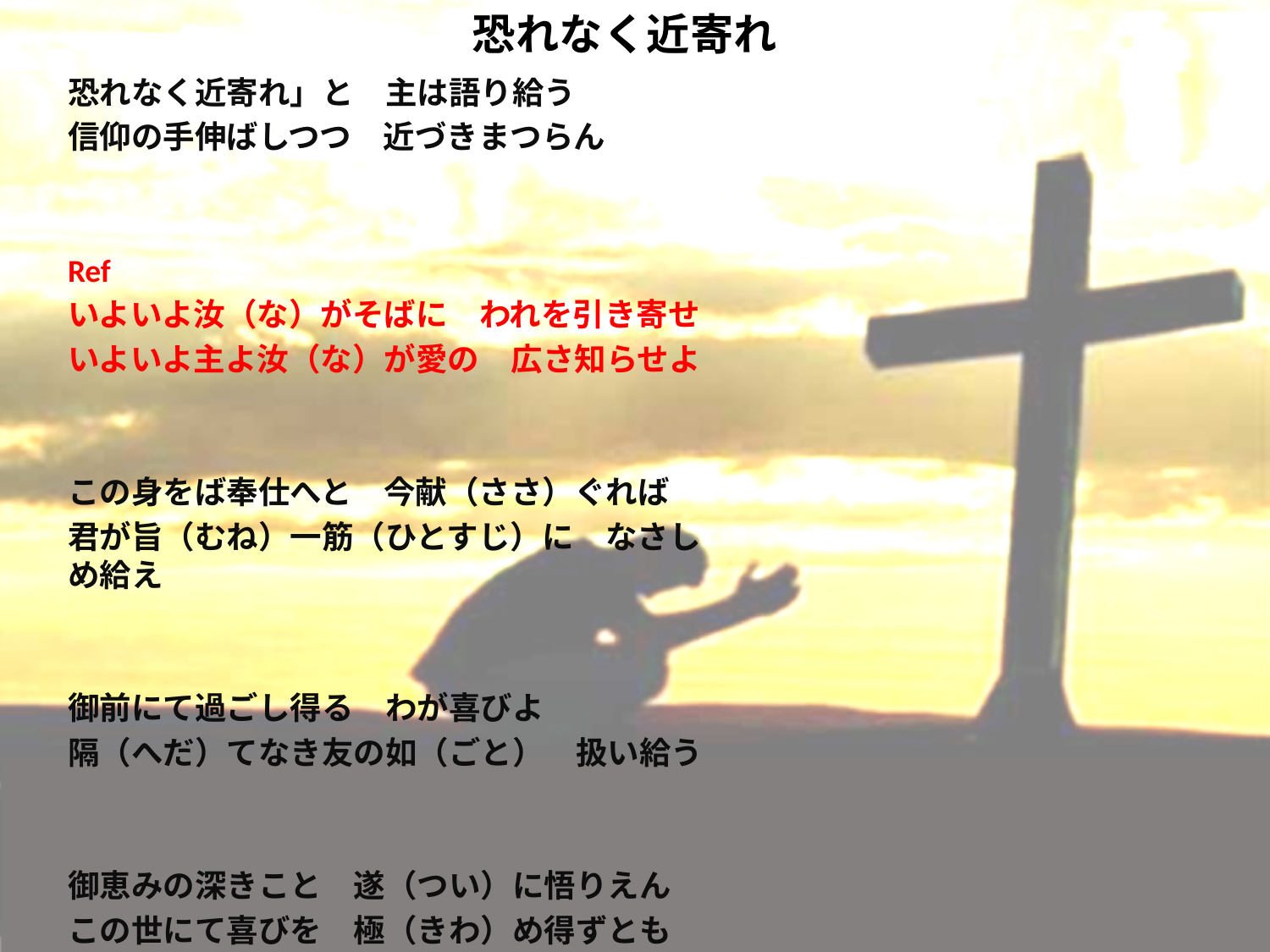

# 恐れなく近寄れ
恐れなく近寄れ」と　主は語り給う
信仰の手伸ばしつつ　近づきまつらん

Ref
いよいよ汝（な）がそばに　われを引き寄せ
いよいよ主よ汝（な）が愛の　広さ知らせよ

この身をば奉仕へと　今献（ささ）ぐれば
君が旨（むね）一筋（ひとすじ）に　なさしめ給え

御前にて過ごし得る　わが喜びよ
隔（へだ）てなき友の如（ごと）　扱い給う

御恵みの深きこと　遂（つい）に悟りえん
この世にて喜びを　極（きわ）め得ずとも